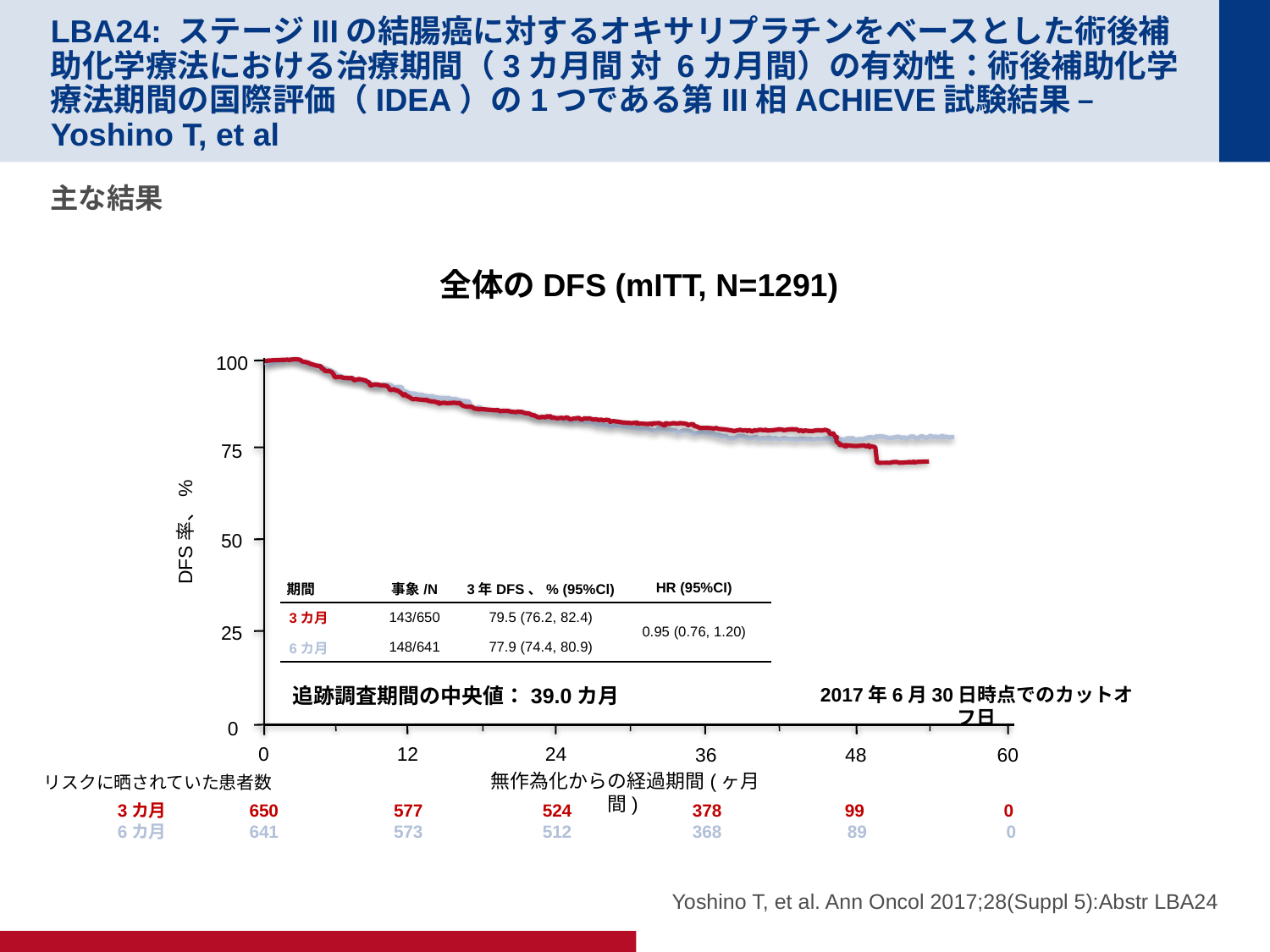

# LBA24: ステージIIIの結腸癌に対するオキサリプラチンをベースとした術後補助化学療法における治療期間（3カ月間 対 6カ月間）の有効性：術後補助化学療法期間の国際評価（IDEA）の1つである第III相ACHIEVE試験結果 – Yoshino T, et al
主な結果
全体のDFS (mITT, N=1291)
100
75
50
25
0

DFS率、%
| 期間 | 事象/N | 3年DFS、% (95%Cl) | HR (95%CI) |
| --- | --- | --- | --- |
| 3カ月 | 143/650 | 79.5 (76.2, 82.4) | 0.95 (0.76, 1.20) |
| 6カ月 | 148/641 | 77.9 (74.4, 80.9) |  |
追跡調査期間の中央値：39.0カ月
2017年6月30日時点でのカットオフ日
0
12
24
36
48
60
無作為化からの経過期間(ヶ月間)
リスクに晒されていた患者数
3カ月
6カ月
650 641
577 573
524 512
378 368
99
89
0
0
Yoshino T, et al. Ann Oncol 2017;28(Suppl 5):Abstr LBA24